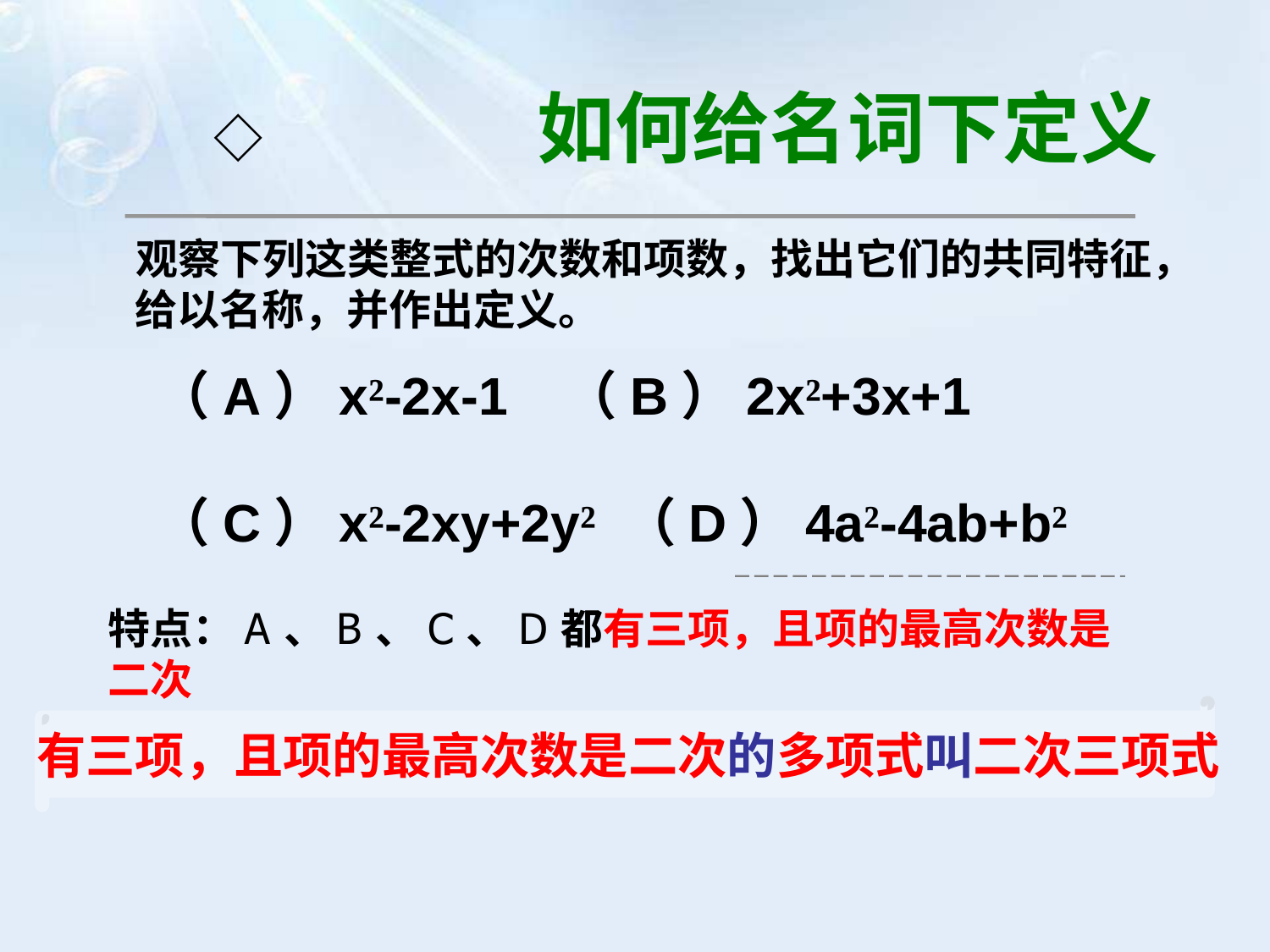

# ◇                  如何给名词下定义

    观察下列这类整式的次数和项数，找出它们的共同特征，给以名称，并作出定义。
（A）x²-2x-1   （B）2x²+3x+1

（C）x²-2xy+2y² （D）4a²-4ab+b²

特点：A、B、C、D都有三项，且项的最高次数是二次
有三项，且项的最高次数是二次的多项式叫二次三项式